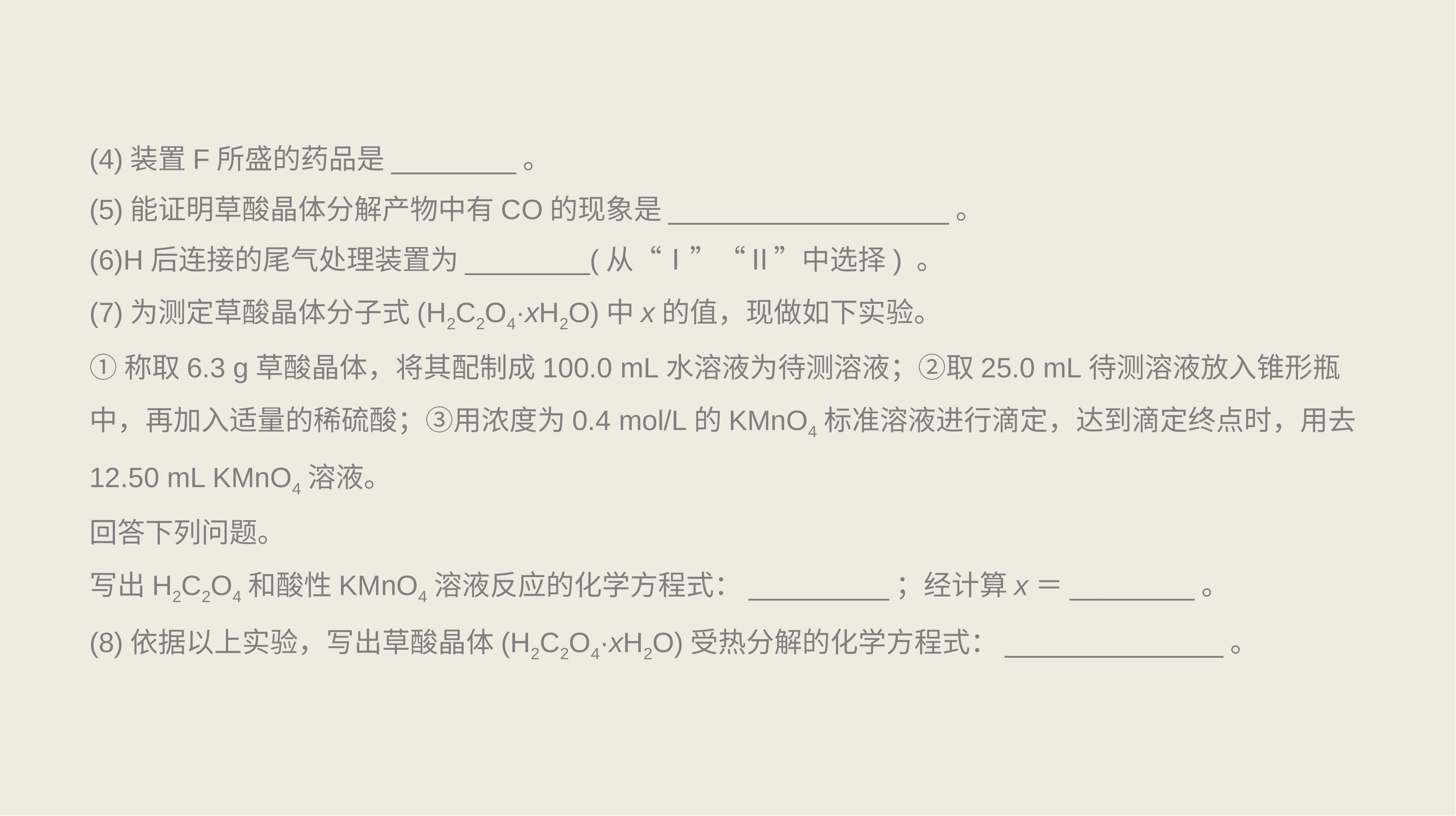

(4)装置F所盛的药品是________。
(5)能证明草酸晶体分解产物中有CO的现象是__________________。
(6)H后连接的尾气处理装置为________(从“Ⅰ”“Ⅱ”中选择) 。
(7)为测定草酸晶体分子式(H2C2O4·xH2O)中x的值，现做如下实验。
①称取6.3 g草酸晶体，将其配制成100.0 mL水溶液为待测溶液；②取25.0 mL待测溶液放入锥形瓶中，再加入适量的稀硫酸；③用浓度为0.4 mol/L的KMnO4标准溶液进行滴定，达到滴定终点时，用去12.50 mL KMnO4溶液。
回答下列问题。
写出H2C2O4和酸性KMnO4溶液反应的化学方程式：_________；经计算x＝________。
(8)依据以上实验，写出草酸晶体(H2C2O4·xH2O)受热分解的化学方程式：______________。